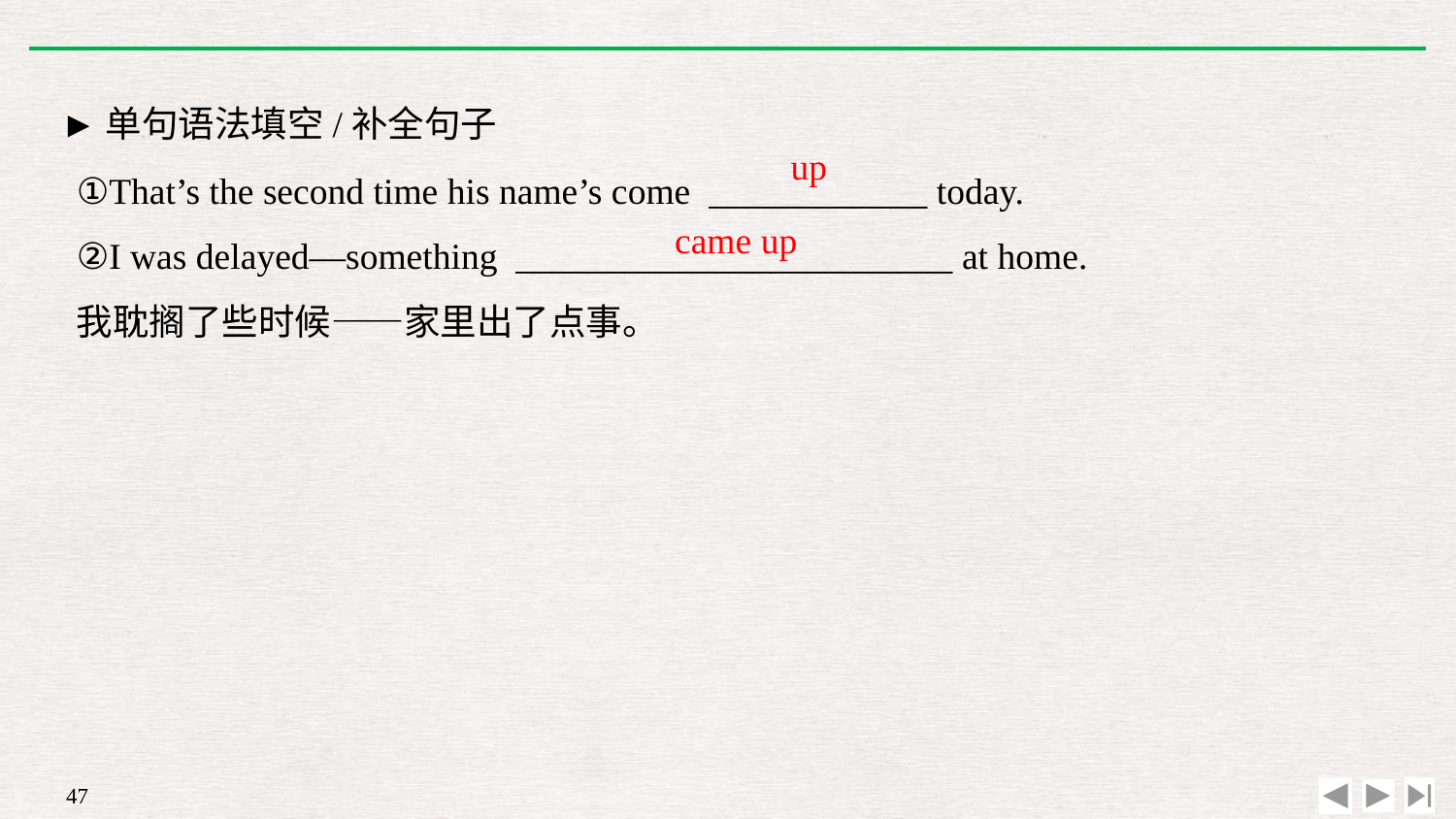

►单句语法填空/补全句子
up
①That’s the second time his name’s come  ____________ today.
②I was delayed—something  ________________________ at home.
我耽搁了些时候——家里出了点事。
came up